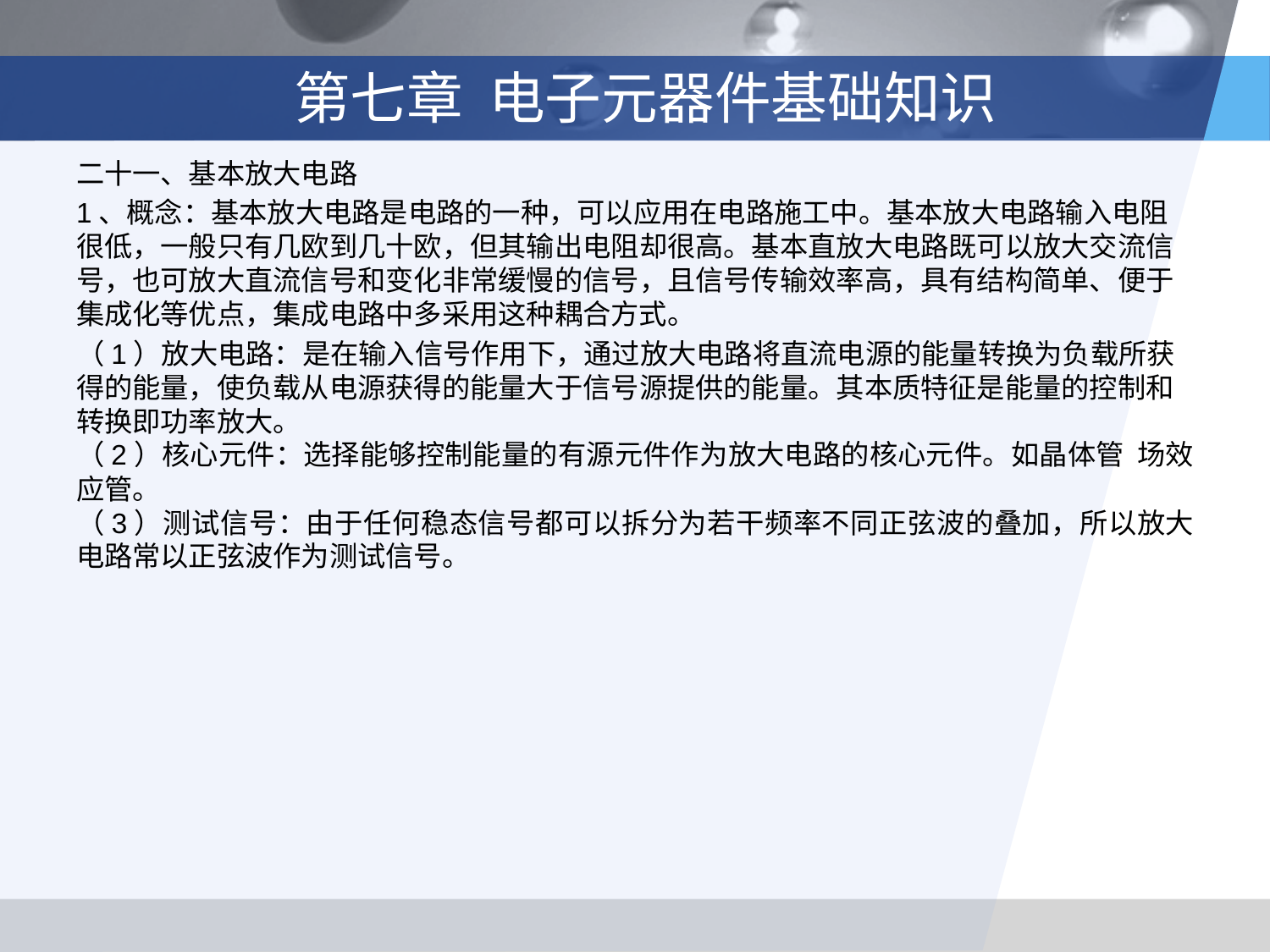

# 第七章  电子元器件基础知识
二十一、基本放大电路
1、概念：基本放大电路是电路的一种，可以应用在电路施工中。基本放大电路输入电阻很低，一般只有几欧到几十欧，但其输出电阻却很高。基本直放大电路既可以放大交流信号，也可放大直流信号和变化非常缓慢的信号，且信号传输效率高，具有结构简单、便于集成化等优点，集成电路中多采用这种耦合方式。
（1）放大电路：是在输入信号作用下，通过放大电路将直流电源的能量转换为负载所获得的能量，使负载从电源获得的能量大于信号源提供的能量。其本质特征是能量的控制和转换即功率放大。
（2）核心元件：选择能够控制能量的有源元件作为放大电路的核心元件。如晶体管  场效应管。
（3）测试信号：由于任何稳态信号都可以拆分为若干频率不同正弦波的叠加，所以放大电路常以正弦波作为测试信号。